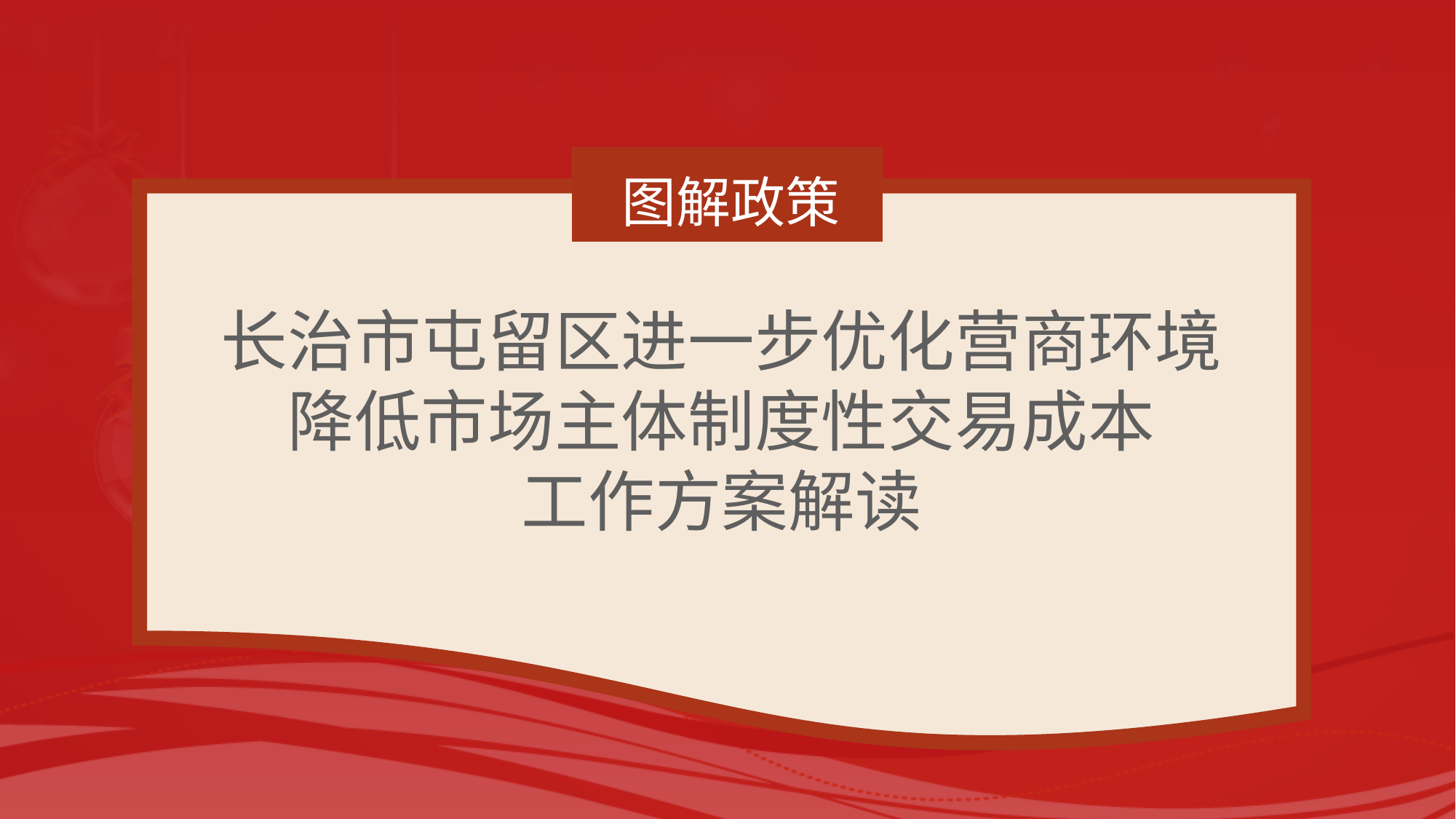

图解政策

长治市屯留区进一步优化营商环境
降低市场主体制度性交易成本
工作方案解读